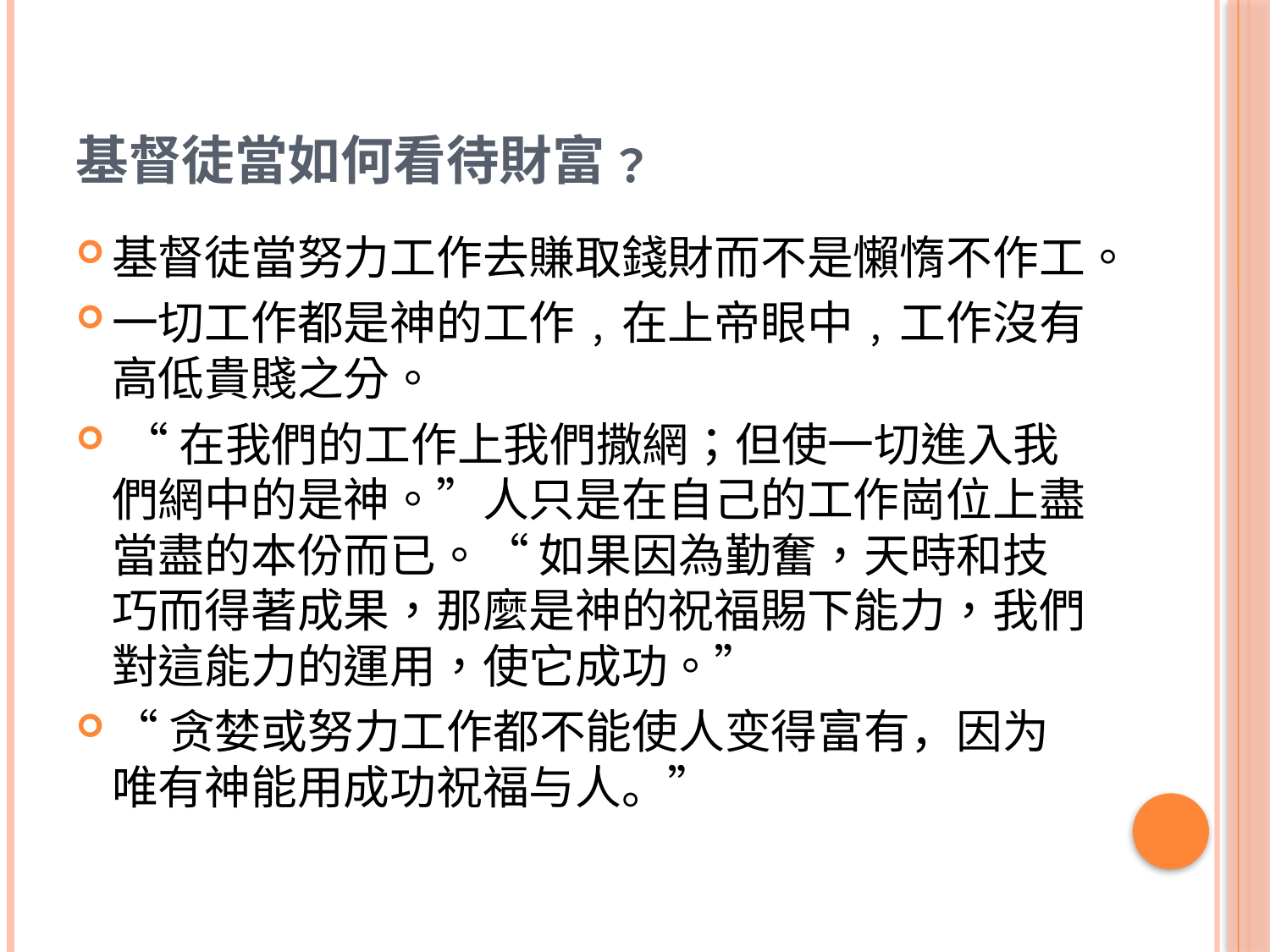

# 基督徒當如何看待財富﹖
基督徒當努力工作去賺取錢財而不是懶惰不作工。
一切工作都是神的工作﹐在上帝眼中﹐工作沒有高低貴賤之分。
 “在我們的工作上我們撒網；但使一切進入我們網中的是神。”人只是在自己的工作崗位上盡當盡的本份而已。“ 如果因為勤奮，天時和技巧而得著成果，那麼是神的祝福賜下能力，我們對這能力的運用，使它成功。”
“贪婪或努力工作都不能使人变得富有，因为唯有神能用成功祝福与人。”